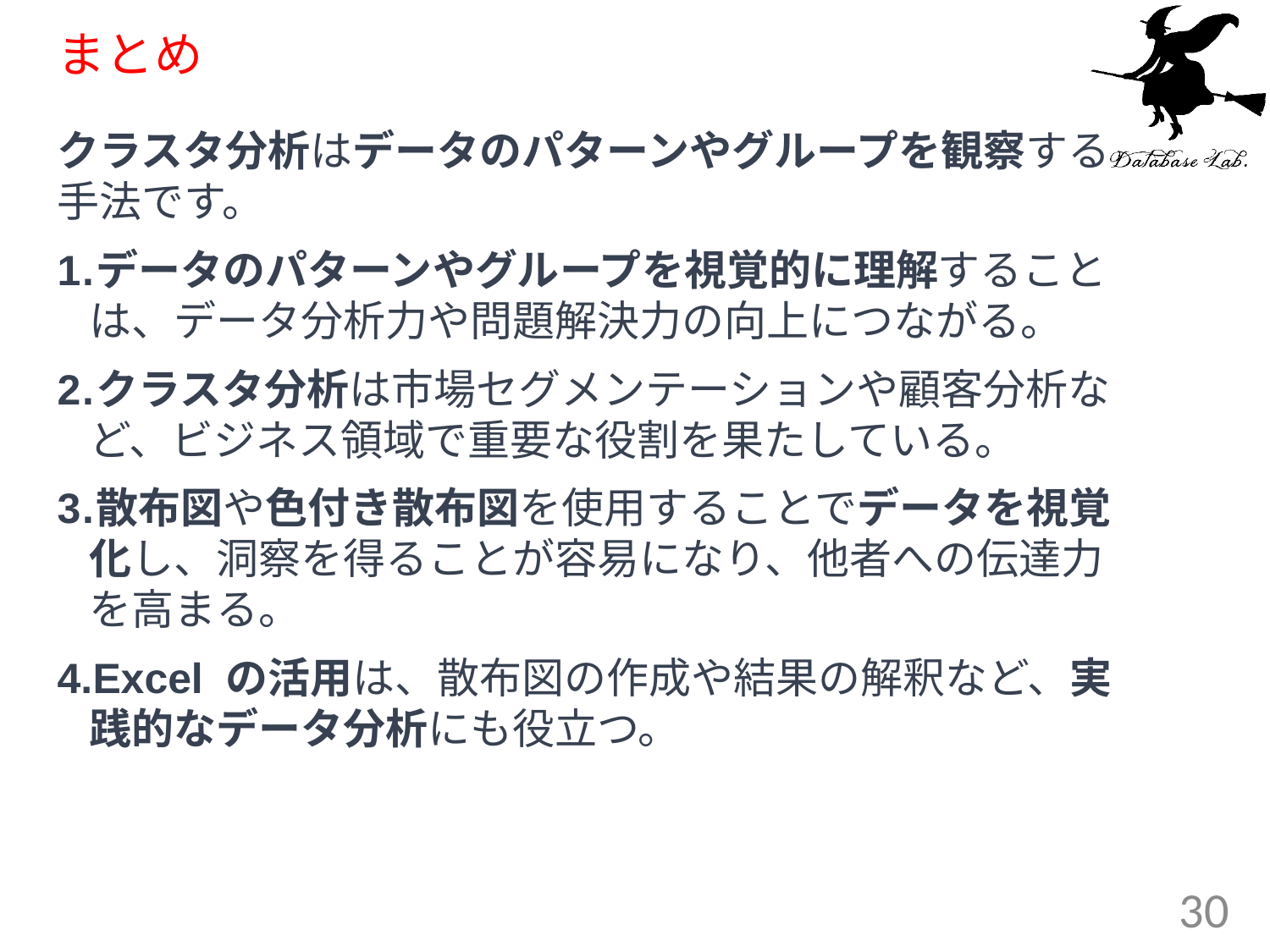

# まとめ
クラスタ分析はデータのパターンやグループを観察する手法です。
データのパターンやグループを視覚的に理解することは、データ分析力や問題解決力の向上につながる。
クラスタ分析は市場セグメンテーションや顧客分析など、ビジネス領域で重要な役割を果たしている。
散布図や色付き散布図を使用することでデータを視覚化し、洞察を得ることが容易になり、他者への伝達力を高まる。
Excel の活用は、散布図の作成や結果の解釈など、実践的なデータ分析にも役立つ。
30